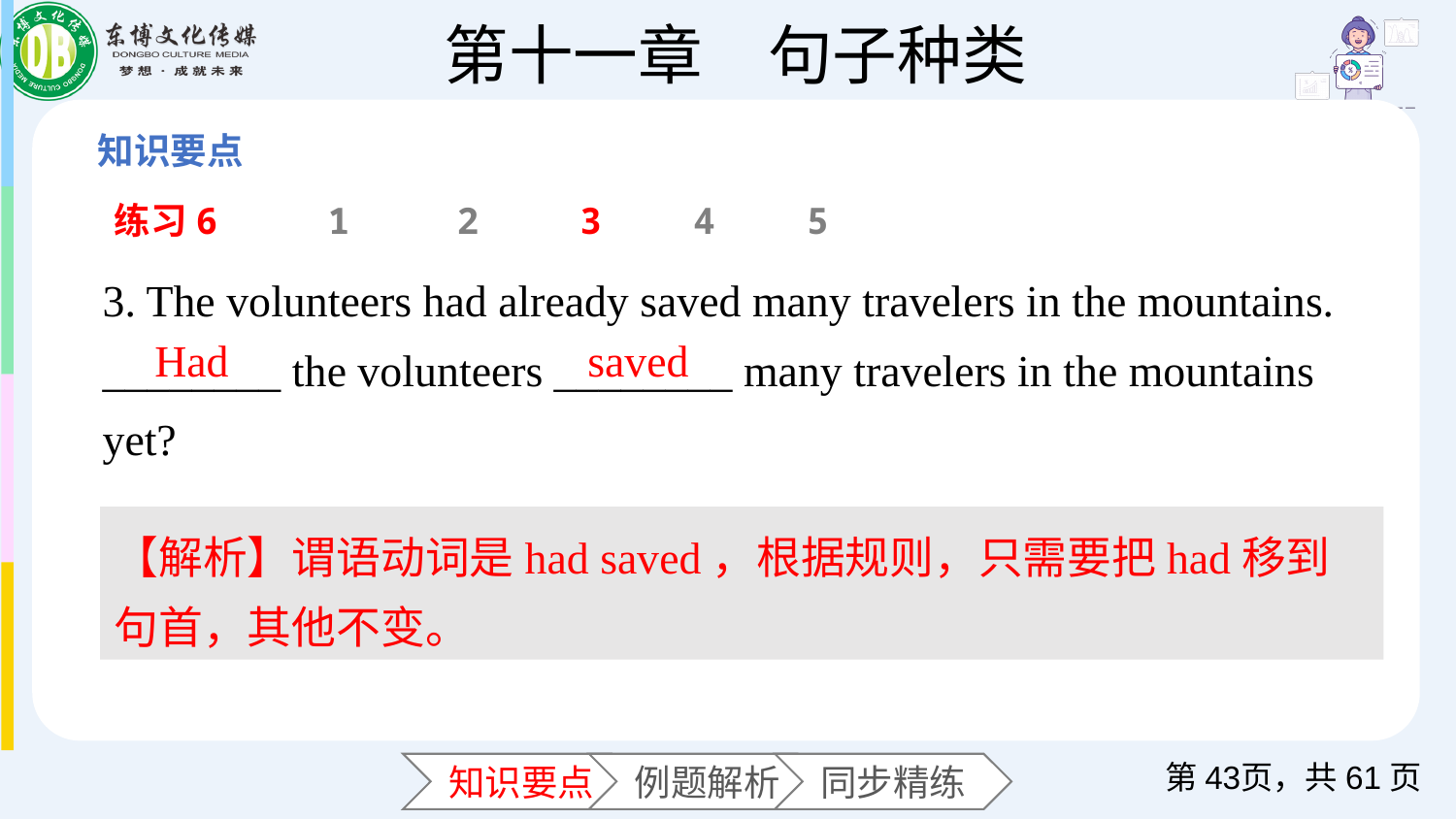

练习6
1
2
3
4
5
3. The volunteers had already saved many travelers in the mountains.
________ the volunteers ________ many travelers in the mountains yet?
Had
saved
【解析】谓语动词是had saved，根据规则，只需要把had移到句首，其他不变。